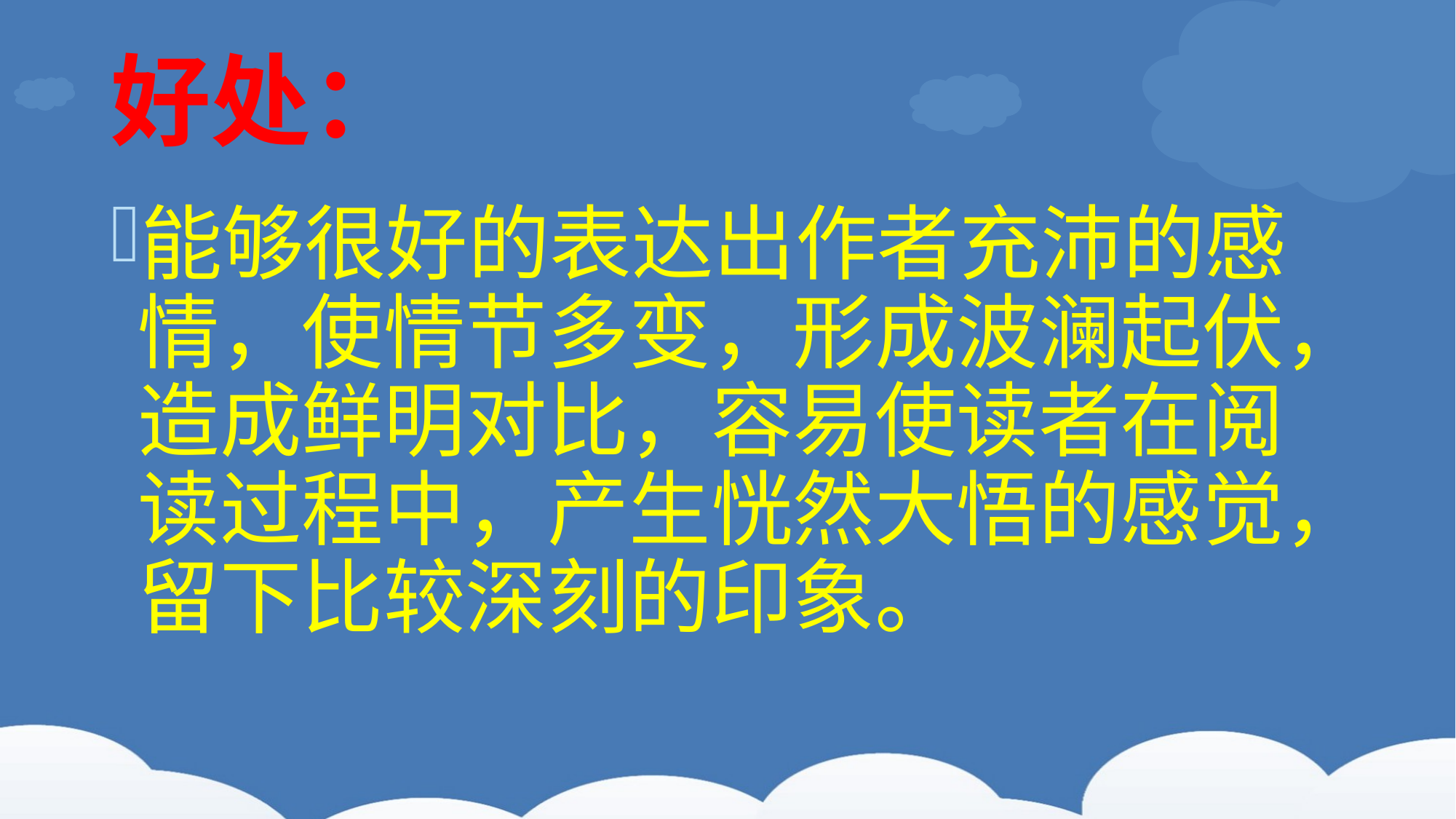

# 好处：
能够很好的表达出作者充沛的感情，使情节多变，形成波澜起伏，造成鲜明对比，容易使读者在阅读过程中，产生恍然大悟的感觉，留下比较深刻的印象。